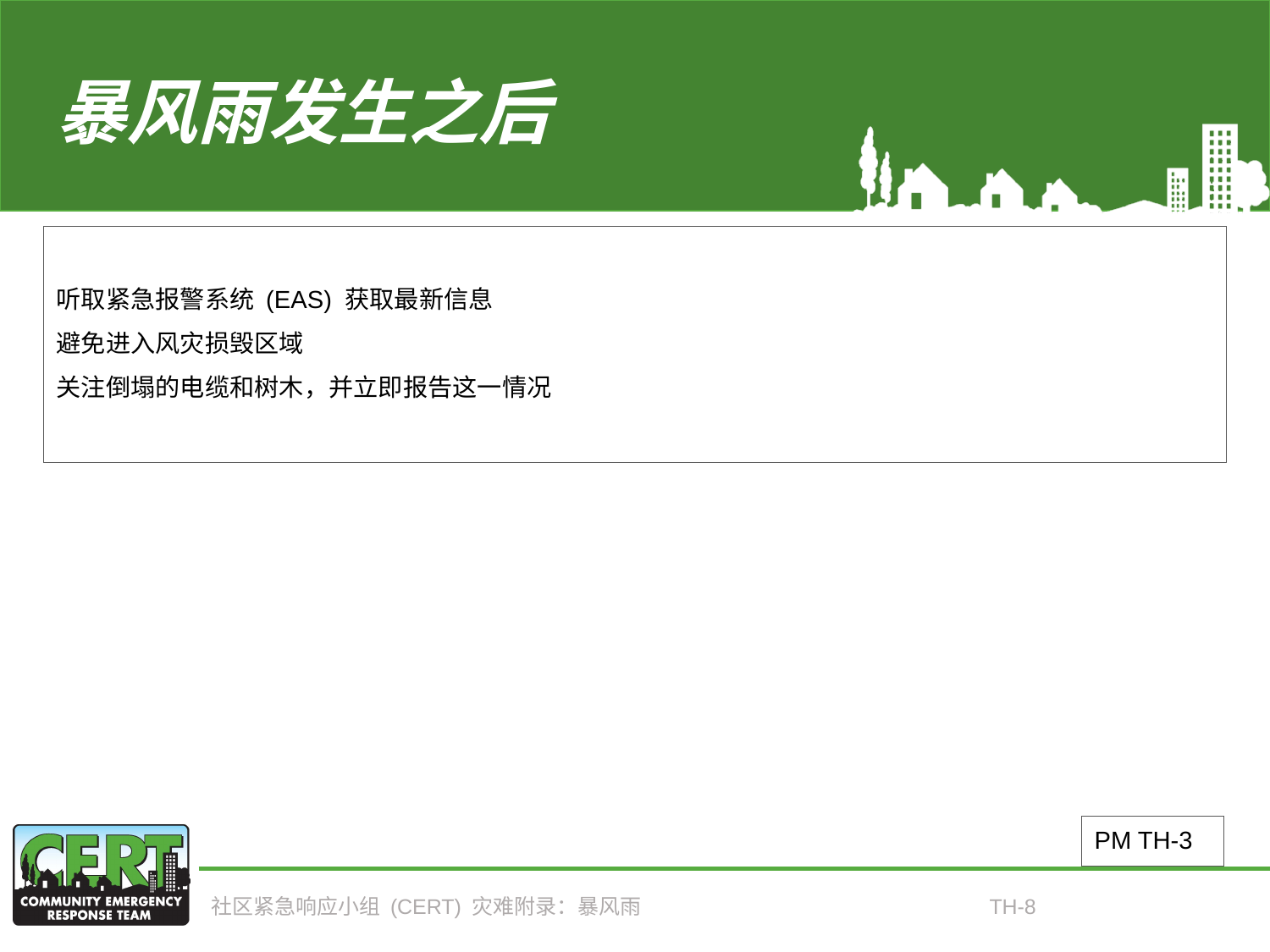

# 暴风雨发生之后
听取紧急报警系统 (EAS) 获取最新信息
避免进入风灾损毁区域
关注倒塌的电缆和树木，并立即报告这一情况
PM TH-3
社区紧急响应小组 (CERT) 灾难附录：暴风雨
TH-8